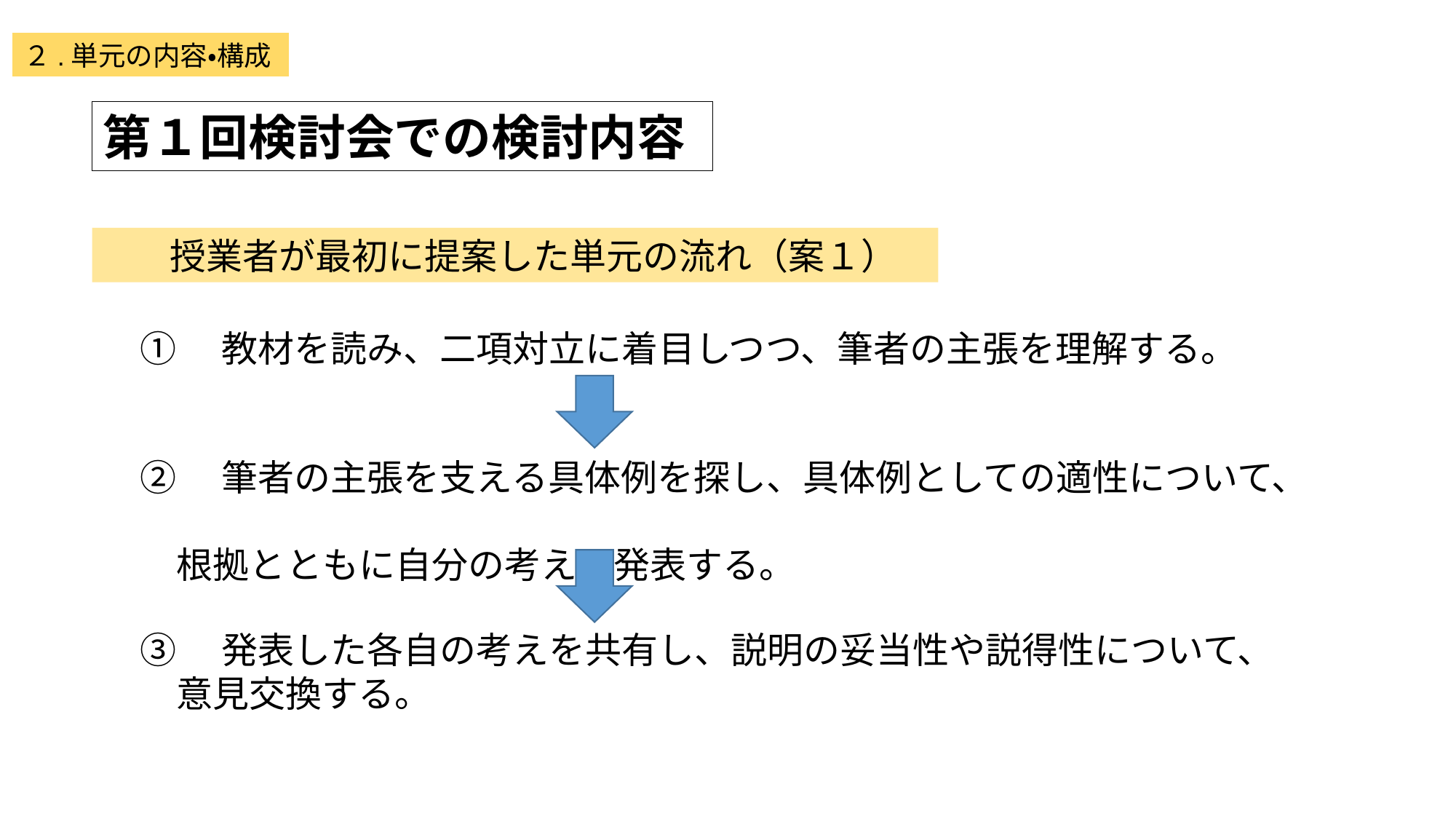

２.単元の内容・構成
第１回検討会での検討内容
　授業者が最初に提案した単元の流れ（案１）
①　教材を読み、二項対立に着目しつつ、筆者の主張を理解する。

②　筆者の主張を支える具体例を探し、具体例としての適性について、
　根拠とともに自分の考えを発表する。

③　発表した各自の考えを共有し、説明の妥当性や説得性について、
　意見交換する。